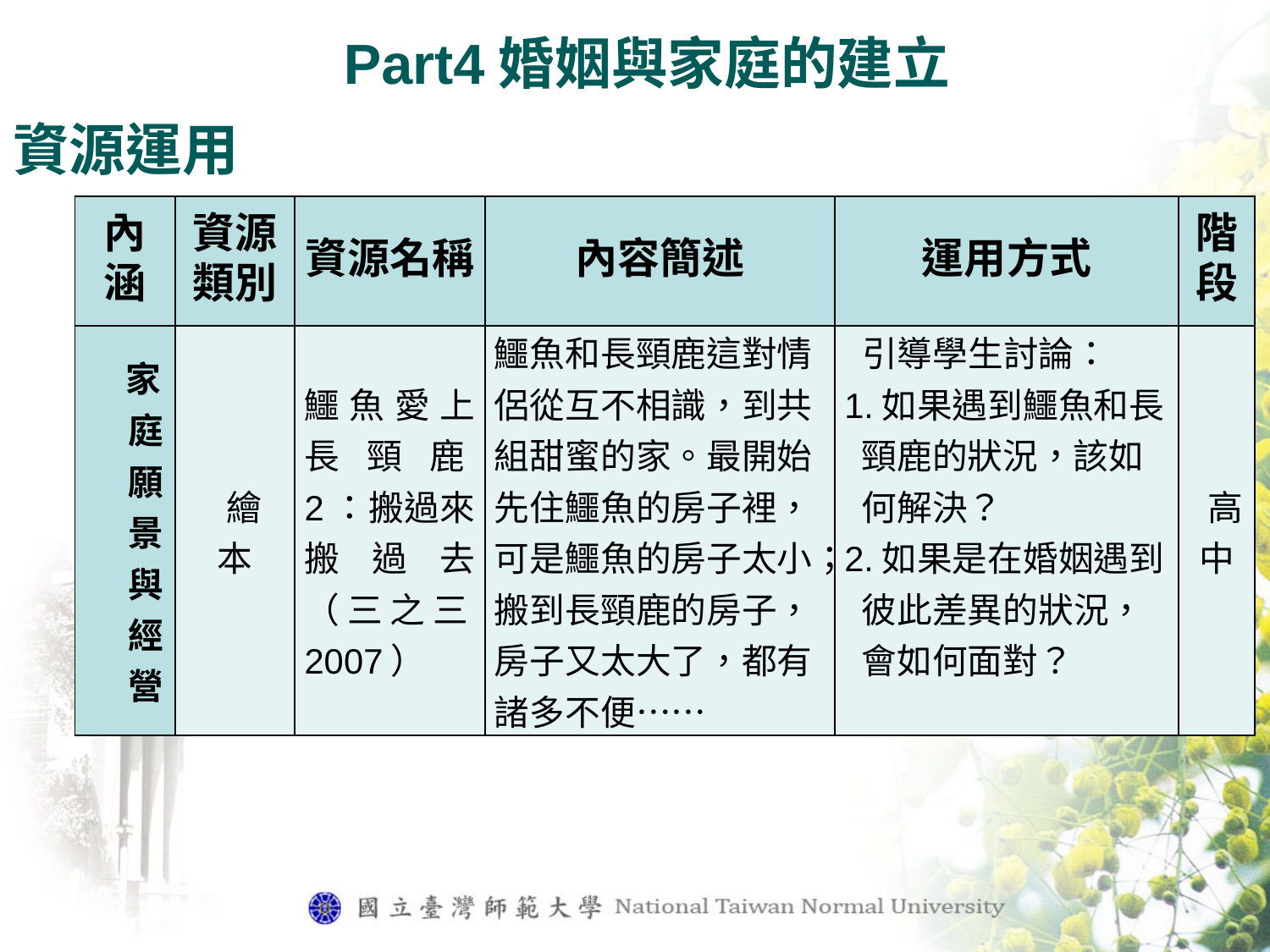

Part4婚姻與家庭的建立
資源運用
| 內涵 | 資源類別 | 資源名稱 | 內容簡述 | 運用方式 | 階段 |
| --- | --- | --- | --- | --- | --- |
| 家庭願景與經營 | 繪本 | 鱷魚愛上長頸鹿2：搬過來搬過去（三之三，2007） | 鱷魚和長頸鹿這對情侶從互不相識，到共組甜蜜的家。最開始先住鱷魚的房子裡，可是鱷魚的房子太小；搬到長頸鹿的房子，房子又太大了，都有諸多不便…… | 引導學生討論： 1.如果遇到鱷魚和長頸鹿的狀況，該如何解決？ 2.如果是在婚姻遇到彼此差異的狀況，會如何面對？ | 高中 |